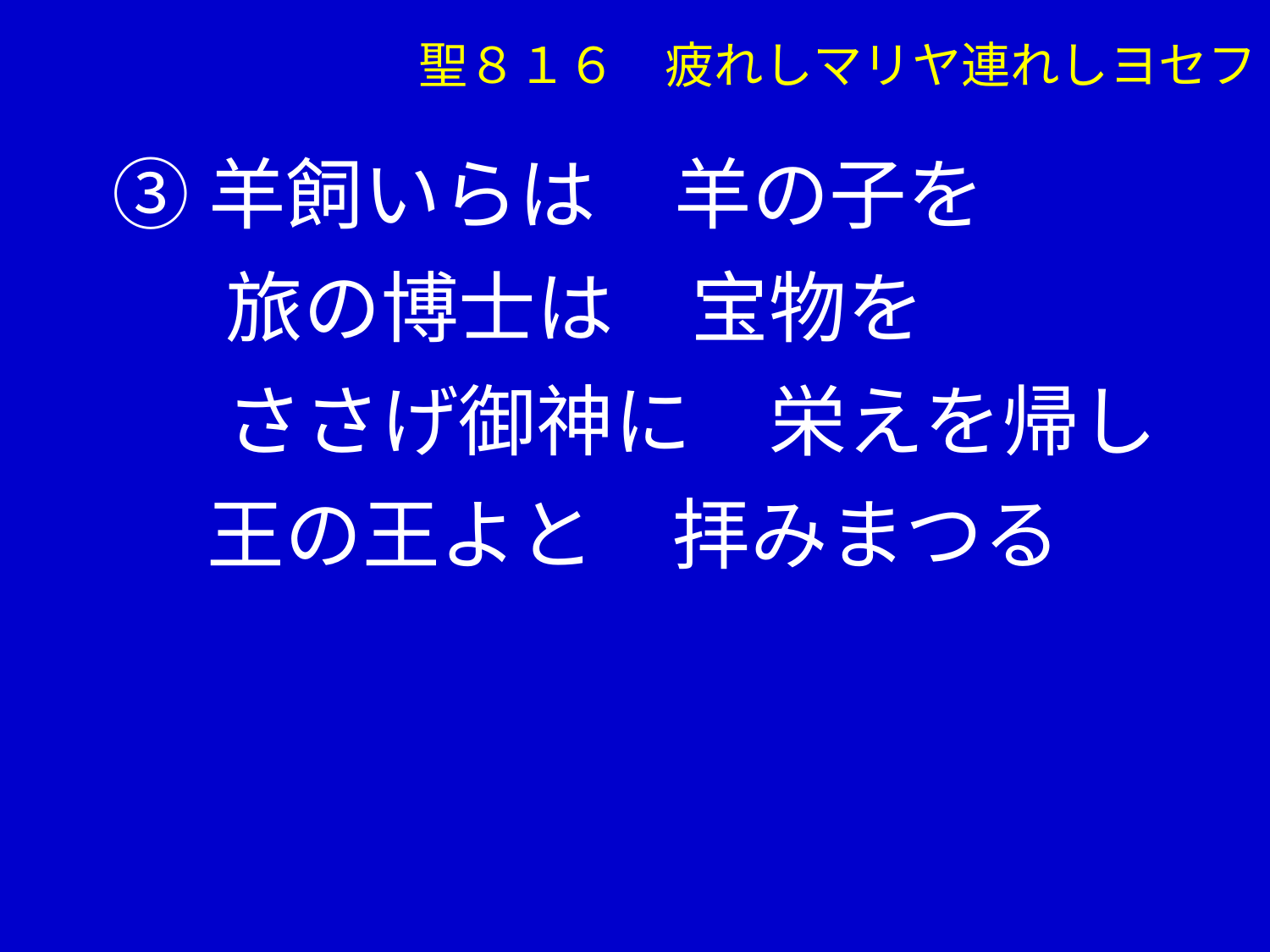

聖８１６　疲れしマリヤ連れしヨセフ
③羊飼いらは　羊の子を
 　旅の博士は　宝物を
 　ささげ御神に　栄えを帰し
　 王の王よと　拝みまつる